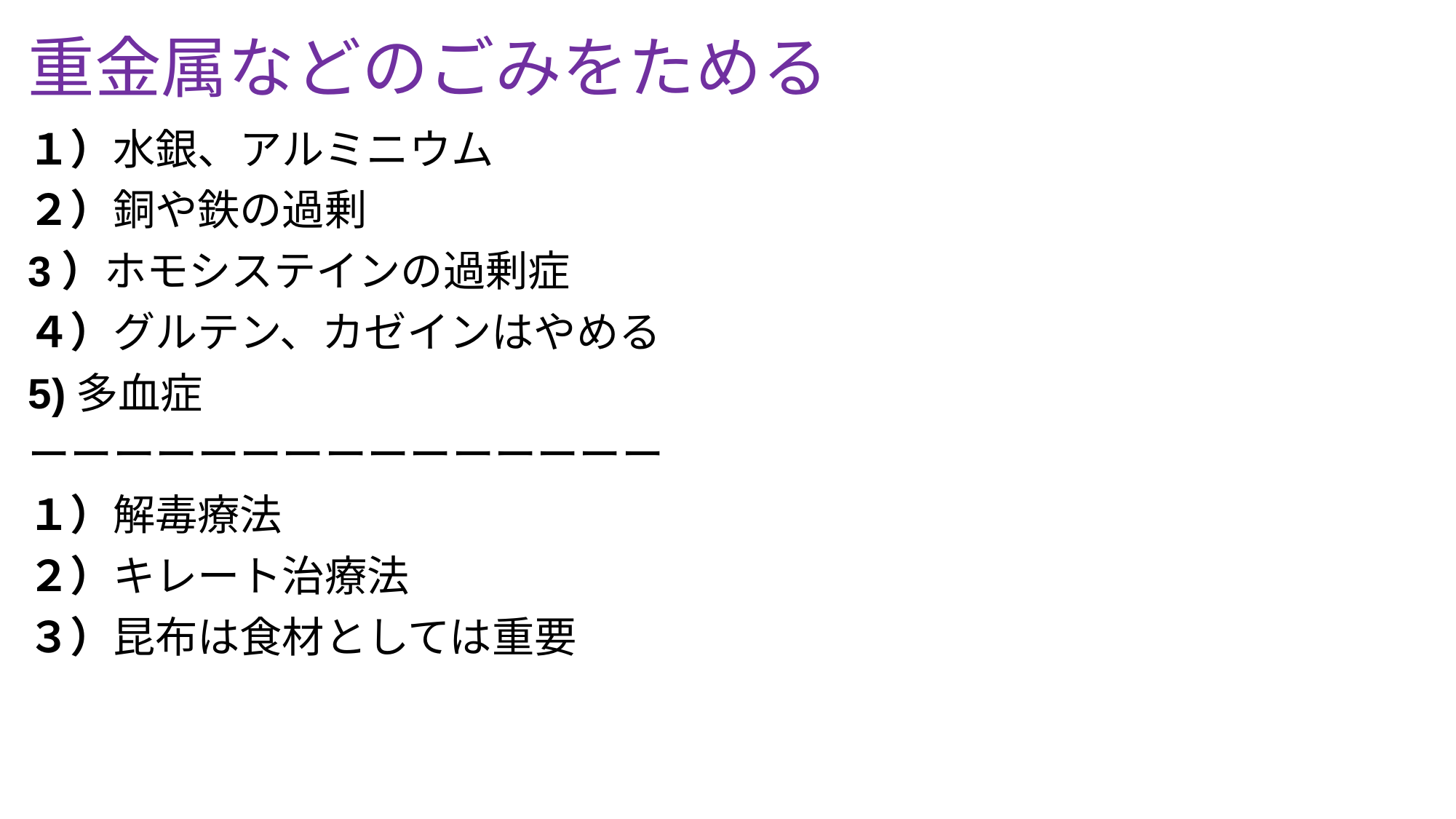

# 重金属などのごみをためる
１）水銀、アルミニウム
２）銅や鉄の過剰
3）ホモシステインの過剰症
４）グルテン、カゼインはやめる
5)多血症
ーーーーーーーーーーーーーーー
１）解毒療法
２）キレート治療法
３）昆布は食材としては重要